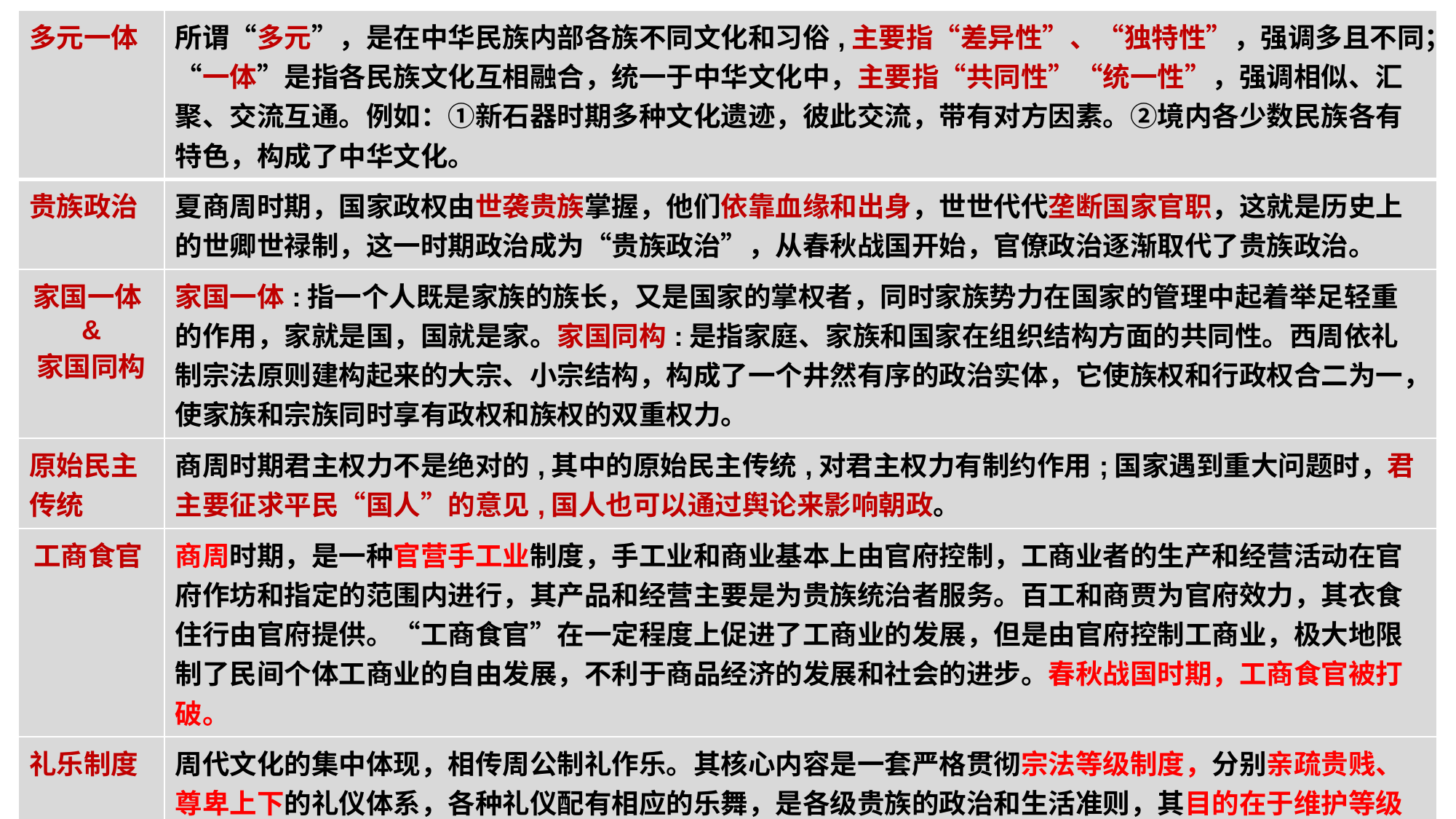

| 多元一体 | 所谓“多元”，是在中华民族内部各族不同文化和习俗,主要指“差异性”、“独特性”，强调多且不同；“一体”是指各民族文化互相融合，统一于中华文化中，主要指“共同性”“统一性”，强调相似、汇聚、交流互通。例如：①新石器时期多种文化遗迹，彼此交流，带有对方因素。②境内各少数民族各有特色，构成了中华文化。 |
| --- | --- |
| 贵族政治 | 夏商周时期，国家政权由世袭贵族掌握，他们依靠血缘和出身，世世代代垄断国家官职，这就是历史上的世卿世禄制，这一时期政治成为“贵族政治”，从春秋战国开始，官僚政治逐渐取代了贵族政治。 |
| 家国一体& 家国同构 | 家国一体:指一个人既是家族的族长，又是国家的掌权者，同时家族势力在国家的管理中起着举足轻重的作用，家就是国，国就是家。家国同构:是指家庭、家族和国家在组织结构方面的共同性。西周依礼制宗法原则建构起来的大宗、小宗结构，构成了一个井然有序的政治实体，它使族权和行政权合二为一，使家族和宗族同时享有政权和族权的双重权力。 |
| 原始民主传统 | 商周时期君主权力不是绝对的,其中的原始民主传统,对君主权力有制约作用;国家遇到重大问题时，君主要征求平民“国人”的意见,国人也可以通过舆论来影响朝政。 |
| 工商食官 | 商周时期，是一种官营手工业制度，手工业和商业基本上由官府控制，工商业者的生产和经营活动在官府作坊和指定的范围内进行，其产品和经营主要是为贵族统治者服务。百工和商贾为官府效力，其衣食住行由官府提供。“工商食官”在一定程度上促进了工商业的发展，但是由官府控制工商业，极大地限制了民间个体工商业的自由发展，不利于商品经济的发展和社会的进步。春秋战国时期，工商食官被打破。 |
| 礼乐制度 | 周代文化的集中体现，相传周公制礼作乐。其核心内容是一套严格贯彻宗法等级制度，分别亲疏贵贱、尊卑上下的礼仪体系，各种礼仪配有相应的乐舞，是各级贵族的政治和生活准则，其目的在于维护等级秩序，解决权力认同问题。 |
| 敬天保民 | 统治者应该尊崇天帝与祖宗的教诲，爱护天下的百姓，做有德有道之君。是商周之际特定的历史产物，是西周初期统治的治国方针。 |